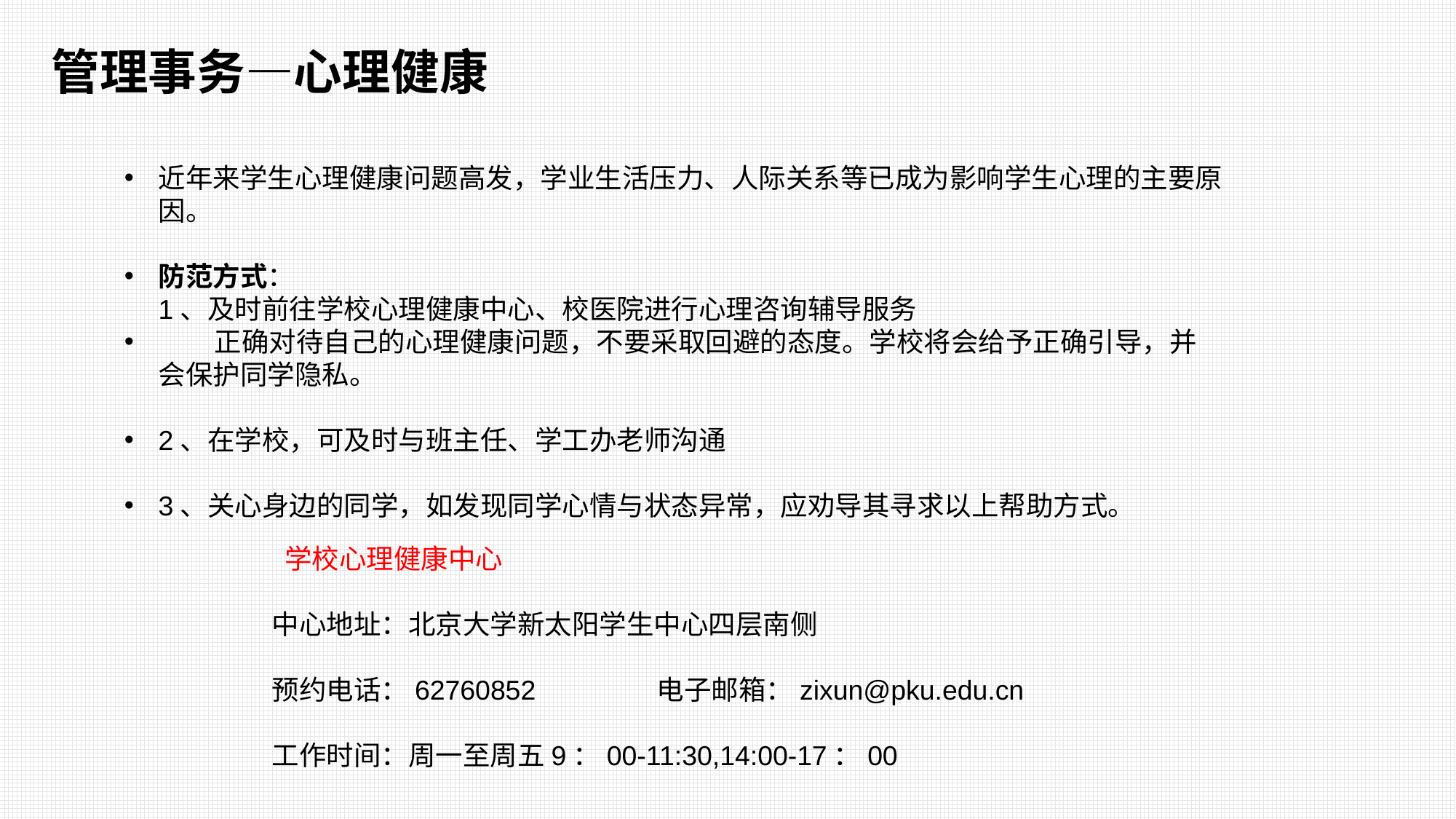

管理事务—心理健康
近年来学生心理健康问题高发，学业生活压力、人际关系等已成为影响学生心理的主要原因。

防范方式：
1、及时前往学校心理健康中心、校医院进行心理咨询辅导服务
        正确对待自己的心理健康问题，不要采取回避的态度。学校将会给予正确引导，并会保护同学隐私。

2、在学校，可及时与班主任、学工办老师沟通

3、关心身边的同学，如发现同学心情与状态异常，应劝导其寻求以上帮助方式。

 学校心理健康中心

中心地址：北京大学新太阳学生中心四层南侧

预约电话：62760852               电子邮箱：zixun@pku.edu.cn

工作时间：周一至周五9：00-11:30,14:00-17：00